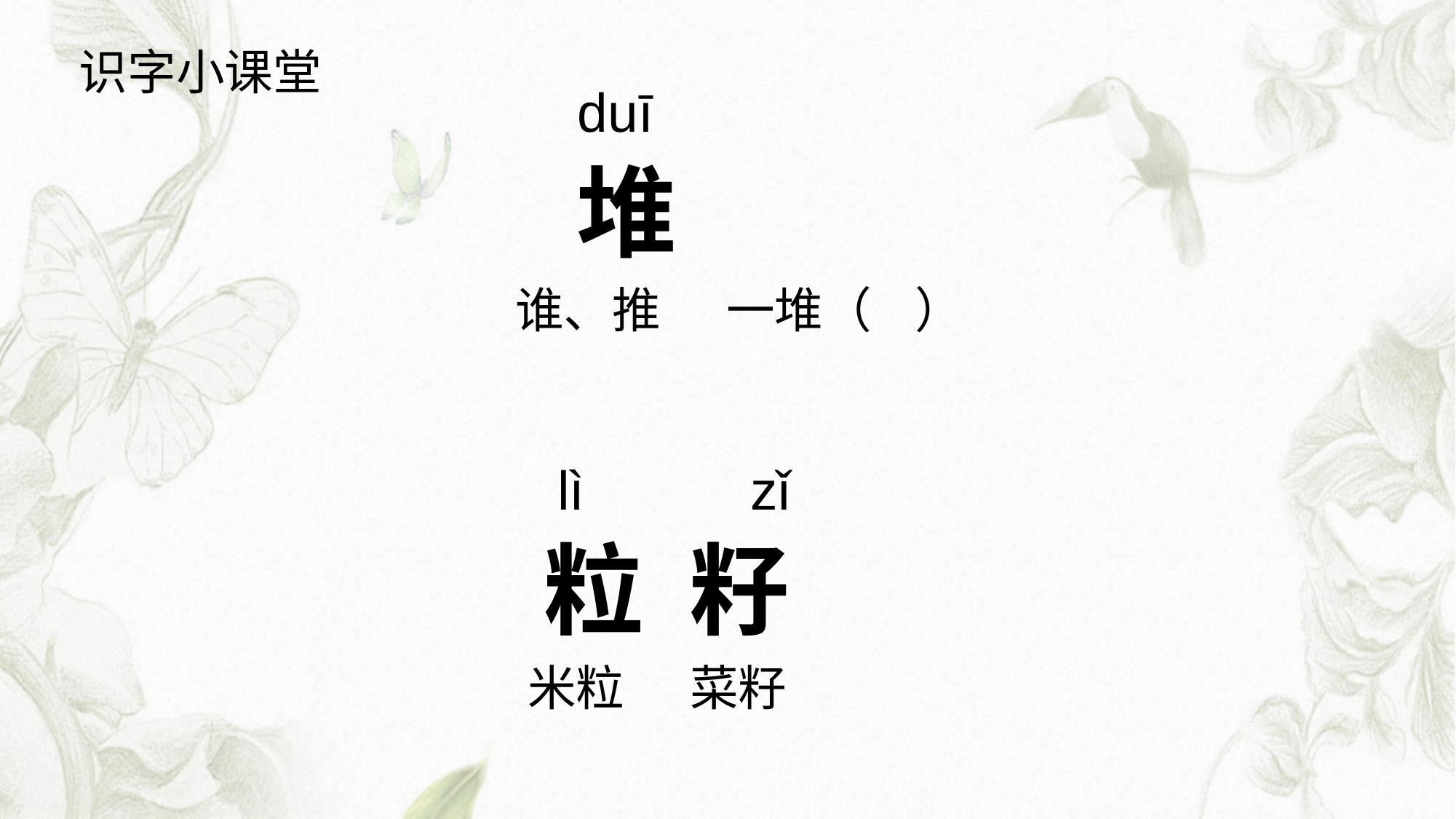

识字小课堂
     duī
     堆
   谁、推      一堆（    ）

    lì           zǐ
   粒  籽
    米粒      菜籽